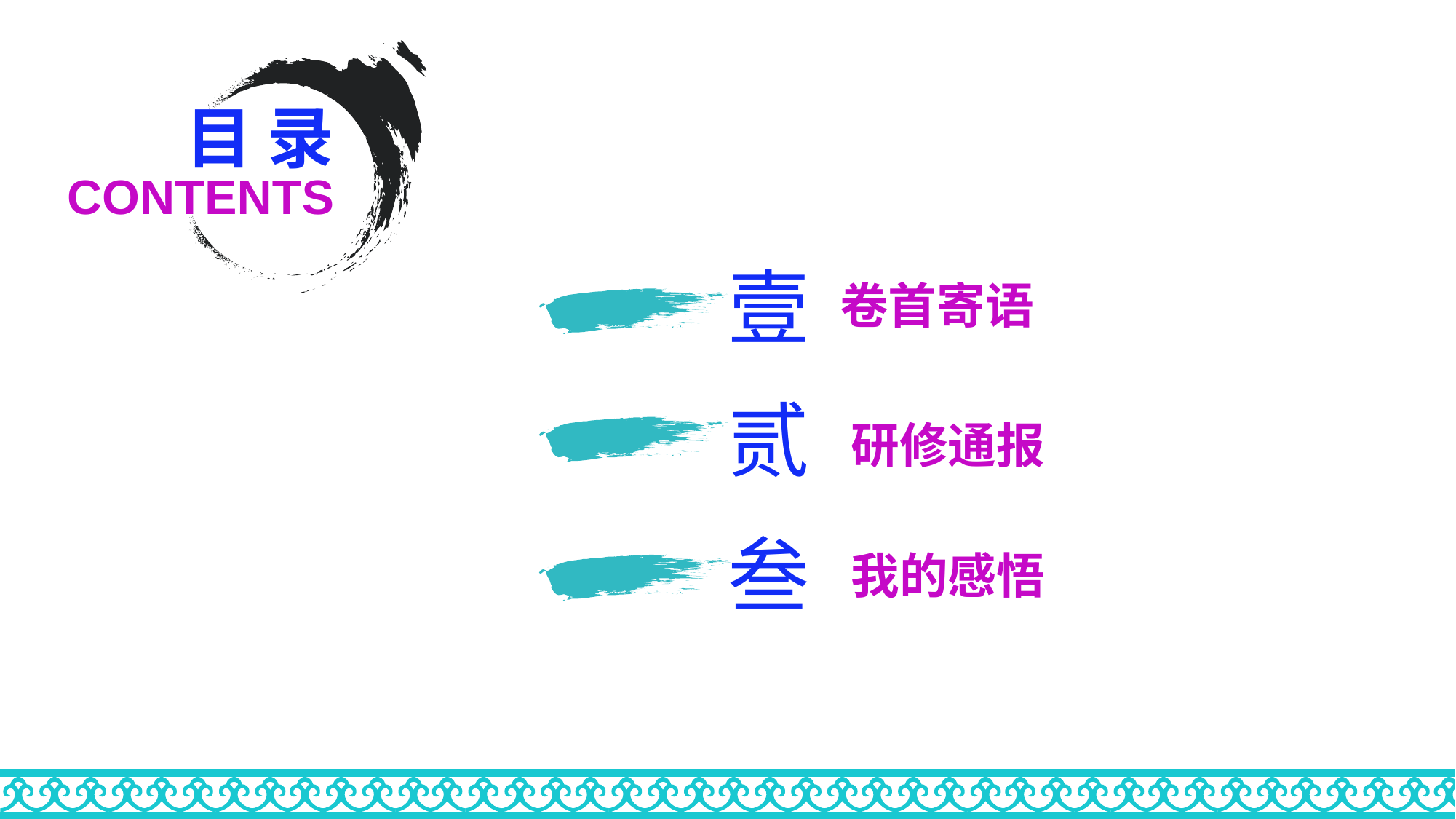

目 录
CONTENTS
壹
卷首寄语
贰
研修通报
叁
我的感悟